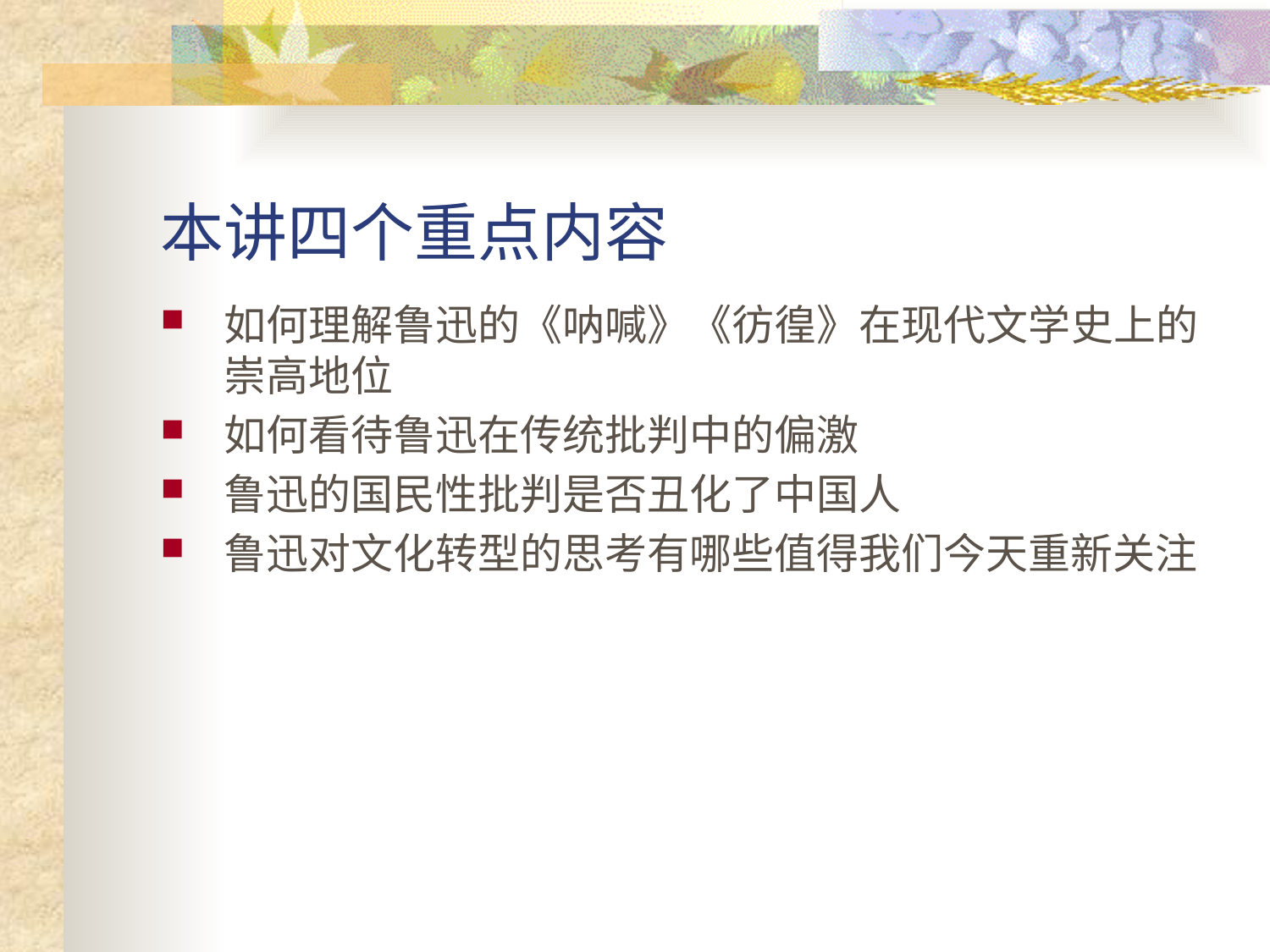

# 本讲四个重点内容
如何理解鲁迅的《呐喊》《彷徨》在现代文学史上的崇高地位
如何看待鲁迅在传统批判中的偏激
鲁迅的国民性批判是否丑化了中国人
鲁迅对文化转型的思考有哪些值得我们今天重新关注